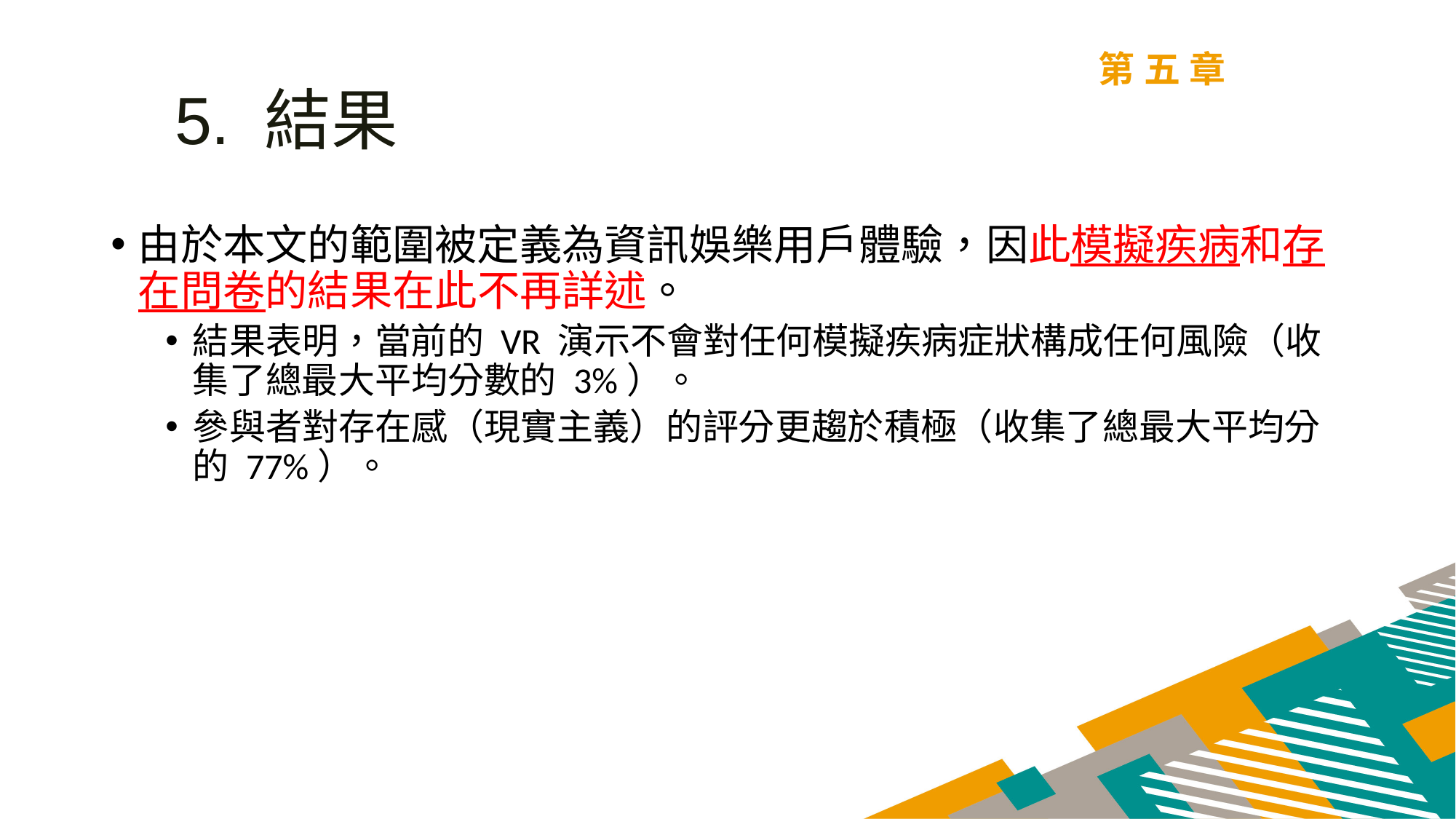

第五章
5. 結果
由於本文的範圍被定義為資訊娛樂用戶體驗，因此模擬疾病和存在問卷的結果在此不再詳述。
結果表明，當前的 VR 演示不會對任何模擬疾病症狀構成任何風險（收集了總最大平均分數的 3%）。
參與者對存在感（現實主義）的評分更趨於積極（收集了總最大平均分的 77%）。